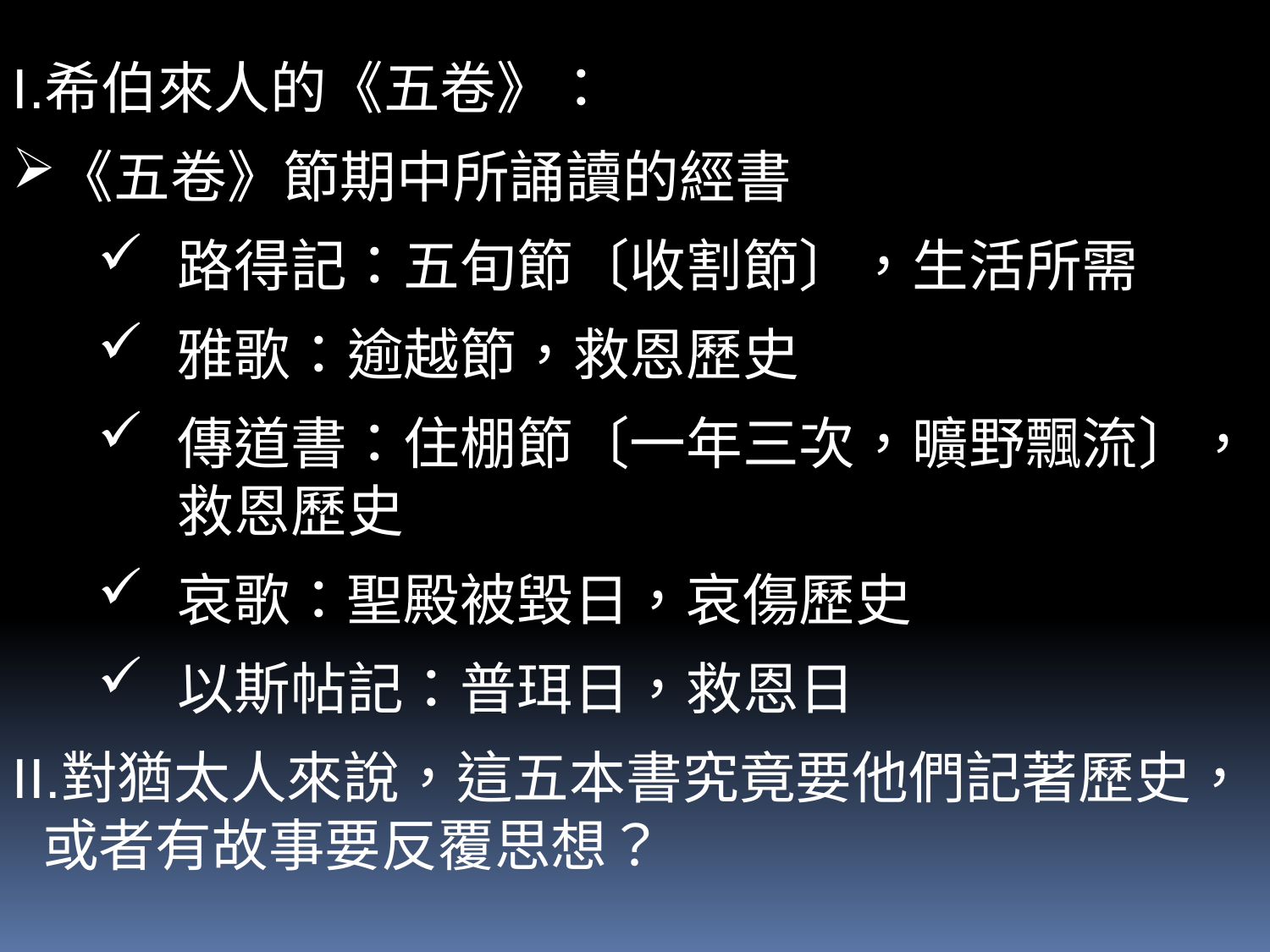

希伯來人的《五卷》：
《五卷》節期中所誦讀的經書
路得記：五旬節〔收割節〕，生活所需
雅歌：逾越節，救恩歷史
傳道書：住棚節〔一年三次，曠野飄流〕，救恩歷史
哀歌：聖殿被毀日，哀傷歷史
以斯帖記：普珥日，救恩日
對猶太人來說，這五本書究竟要他們記著歷史，或者有故事要反覆思想？